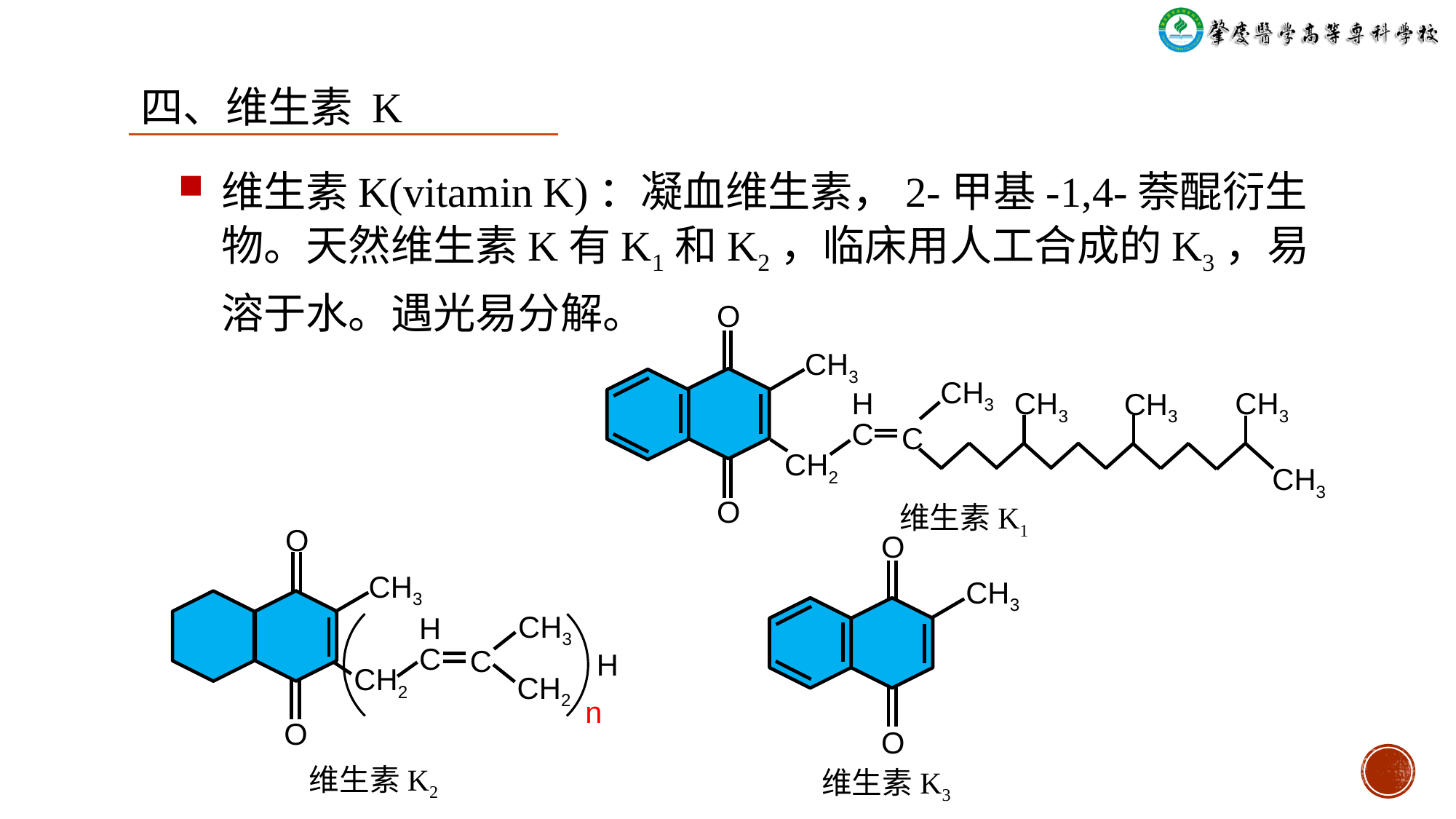

四、维生素 K
维生素K(vitamin K)：凝血维生素，2-甲基-1,4-萘醌衍生物。天然维生素K有K1和K2，临床用人工合成的K3，易溶于水。遇光易分解。
O
CH3
CH3

CH3
CH3
CH3
H
C
C
CH2
CH3
O
维生素K1
O
O
CH3
CH3

CH3
H
C
C
H
CH2
CH2
n
O
O
维生素K2
维生素K3